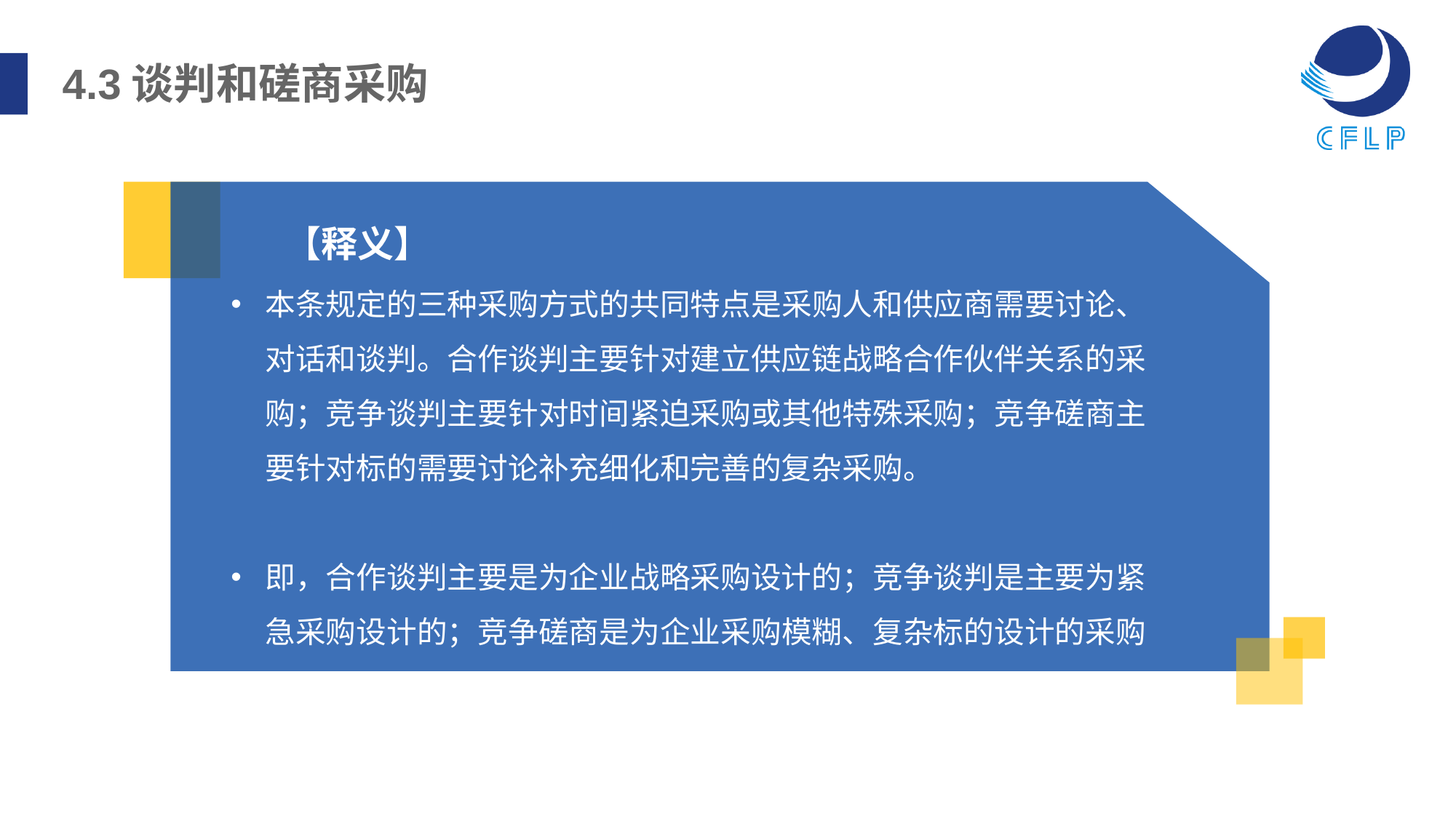

4.3谈判和磋商采购

【释义】
本条规定的三种采购方式的共同特点是采购人和供应商需要讨论、对话和谈判。合作谈判主要针对建立供应链战略合作伙伴关系的采购；竞争谈判主要针对时间紧迫采购或其他特殊采购；竞争磋商主要针对标的需要讨论补充细化和完善的复杂采购。

即，合作谈判主要是为企业战略采购设计的；竞争谈判是主要为紧急采购设计的；竞争磋商是为企业采购模糊、复杂标的设计的采购方法。